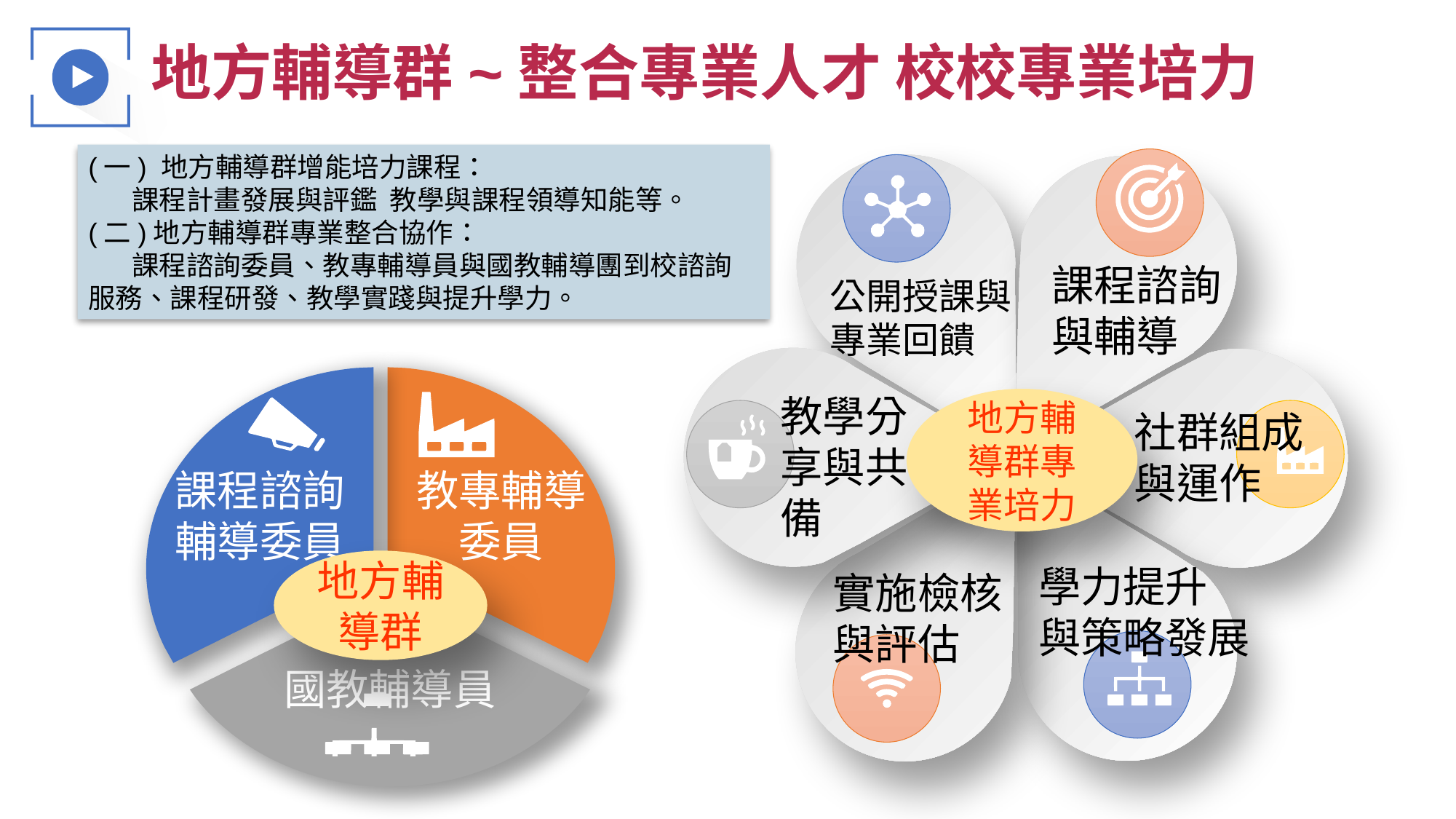

地方輔導群~整合專業人才 校校專業培力
(一) 地方輔導群增能培力課程：
      課程計畫發展與評鑑  教學與課程領導知能等。
(二)地方輔導群專業整合協作：
      課程諮詢委員、教專輔導員與國教輔導團到校諮詢服務、課程研發、教學實踐與提升學力。

課程諮詢與輔導
公開授課與專業回饋

教學分享與共備
地方輔導群專業培力
社群組成與運作

學力提升
與策略發展
實施檢核與評估

教專輔導委員
課程諮詢輔導委員

地方輔導群
國教輔導員